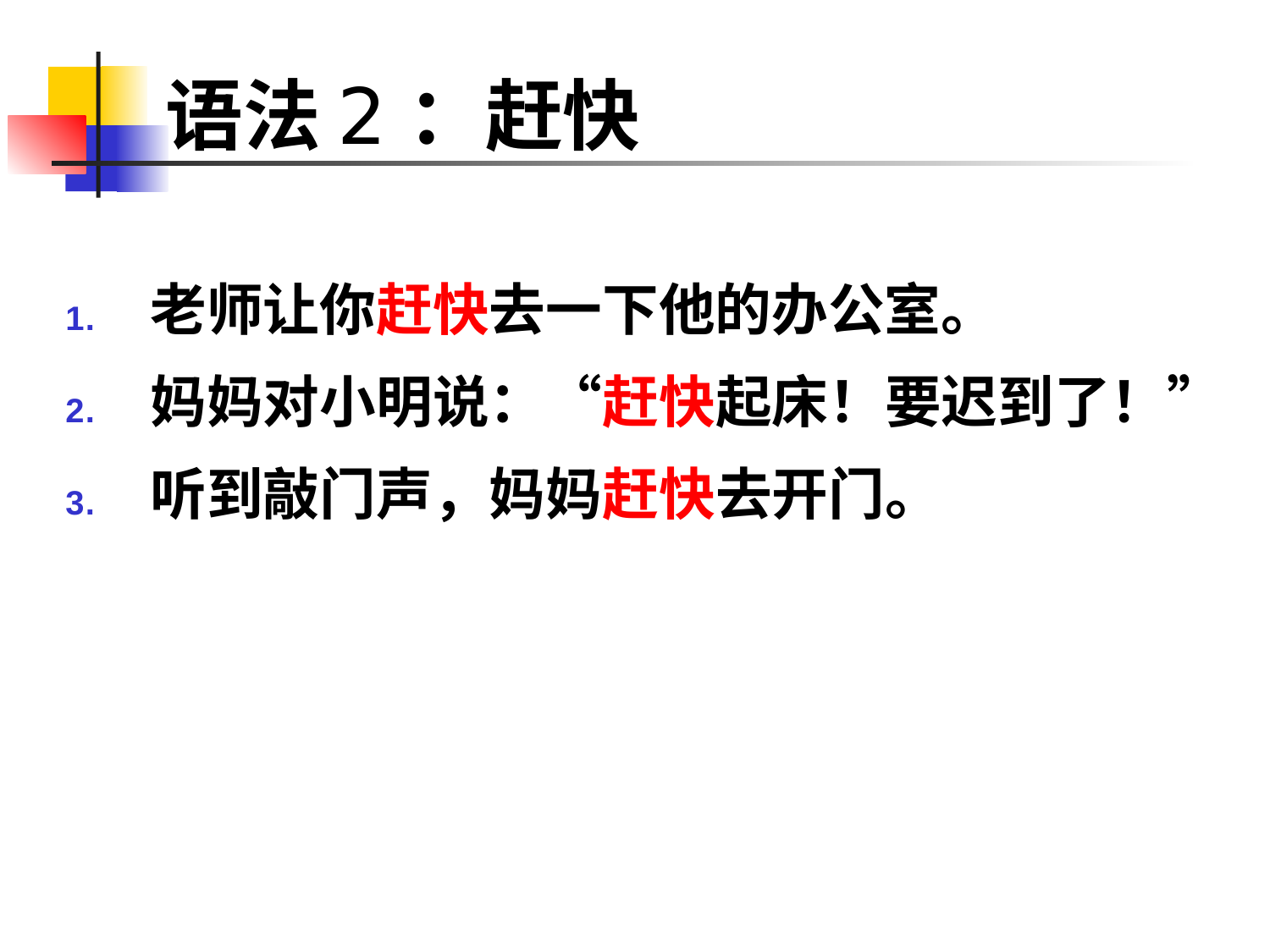

# 语法2：赶快
老师让你赶快去一下他的办公室。
妈妈对小明说：“赶快起床！要迟到了！”
听到敲门声，妈妈赶快去开门。